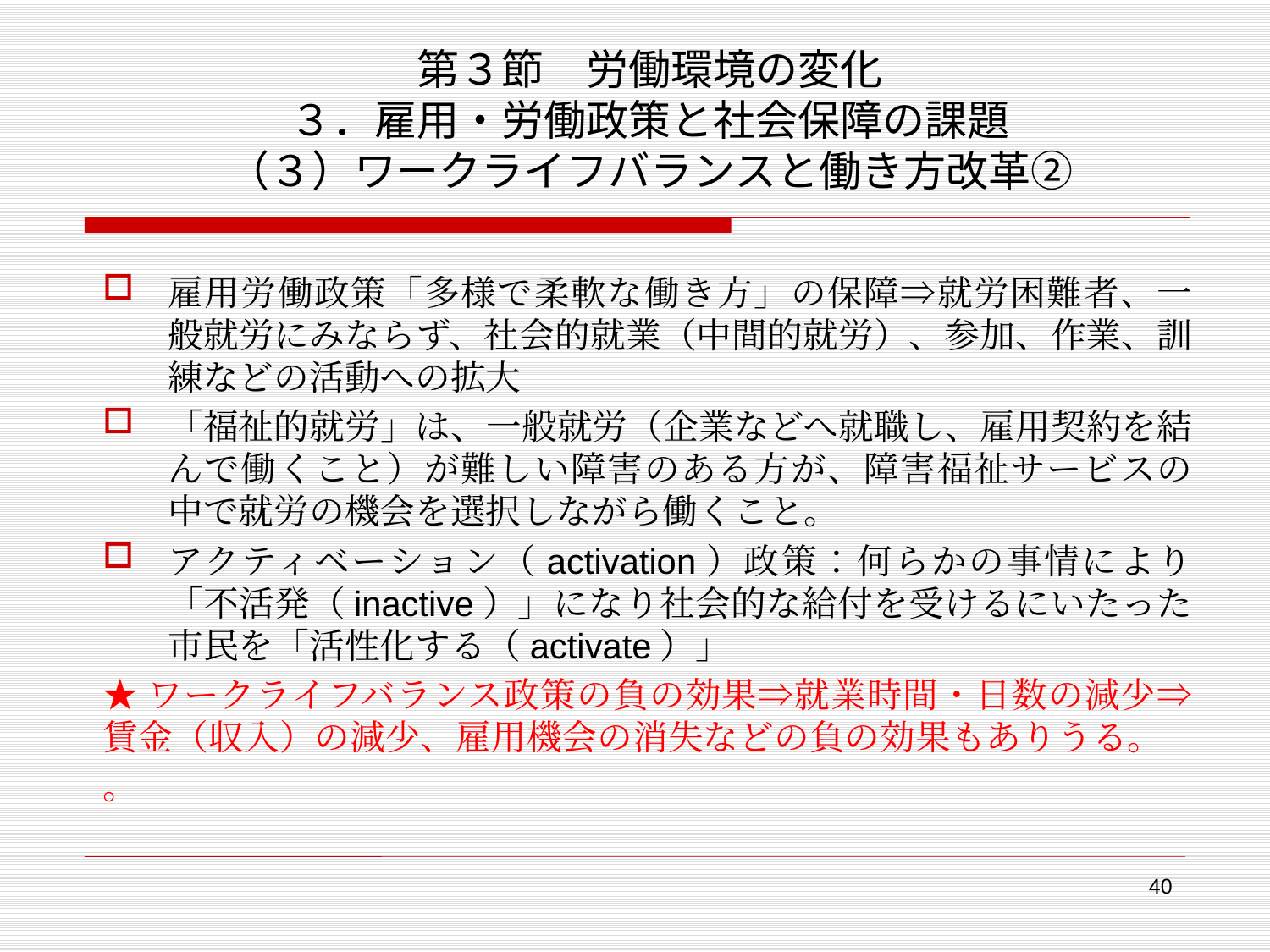

# 第３節　労働環境の変化 ３．雇用・労働政策と社会保障の課題 （３）ワークライフバランスと働き方改革②
雇用労働政策「多様で柔軟な働き方」の保障⇒就労困難者、一般就労にみならず、社会的就業（中間的就労）、参加、作業、訓練などの活動への拡大
「福祉的就労」は、一般就労（企業などへ就職し、雇用契約を結んで働くこと）が難しい障害のある方が、障害福祉サービスの中で就労の機会を選択しながら働くこと。
アクティベーション（activation）政策：何らかの事情により「不活発（inactive）」になり社会的な給付を受けるにいたった市民を「活性化する（activate）」
★ワークライフバランス政策の負の効果⇒就業時間・日数の減少⇒賃金（収入）の減少、雇用機会の消失などの負の効果もありうる。
。

40